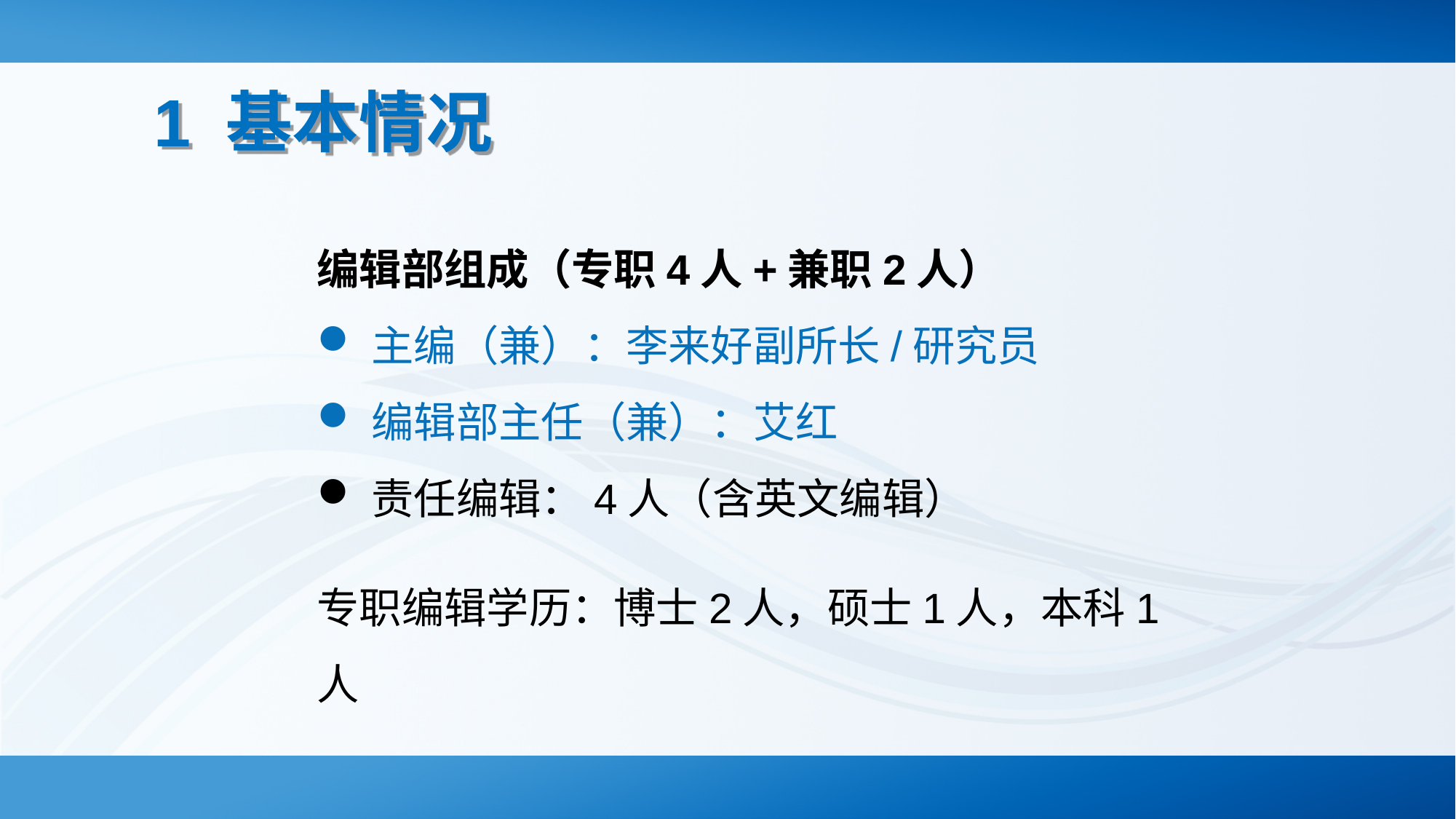

1 基本情况
编辑部组成（专职4人+兼职2人）
主编（兼）：李来好副所长/研究员
编辑部主任（兼）：艾红
责任编辑：4人（含英文编辑）

专职编辑学历：博士2人，硕士1人，本科1人